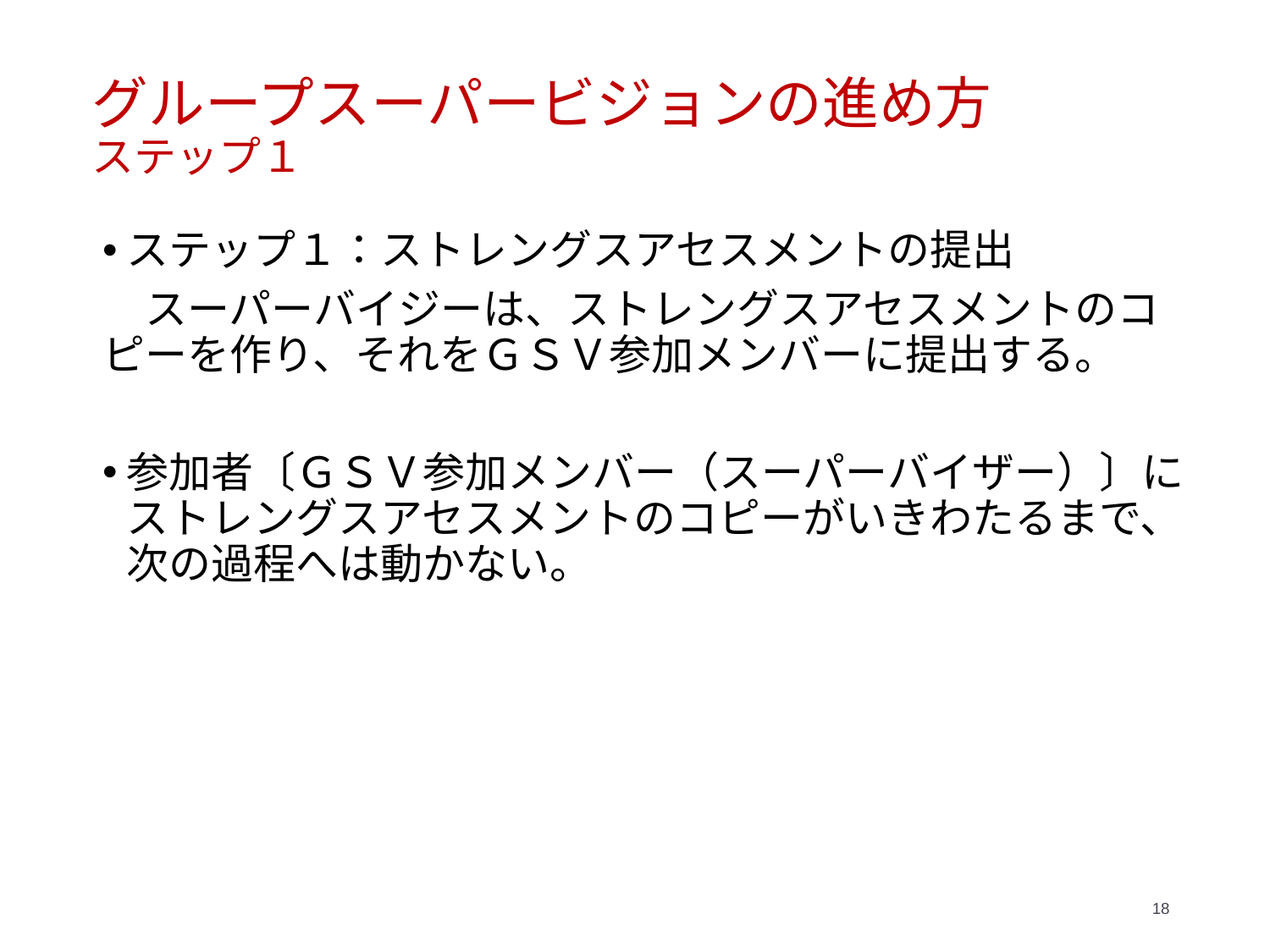

# グループスーパービジョンの進め方 ステップ１
ステップ１：ストレングスアセスメントの提出
　スーパーバイジーは、ストレングスアセスメントのコピーを作り、それをＧＳＶ参加メンバーに提出する。

参加者〔ＧＳＶ参加メンバー（スーパーバイザー）〕にストレングスアセスメントのコピーがいきわたるまで、次の過程へは動かない。

18